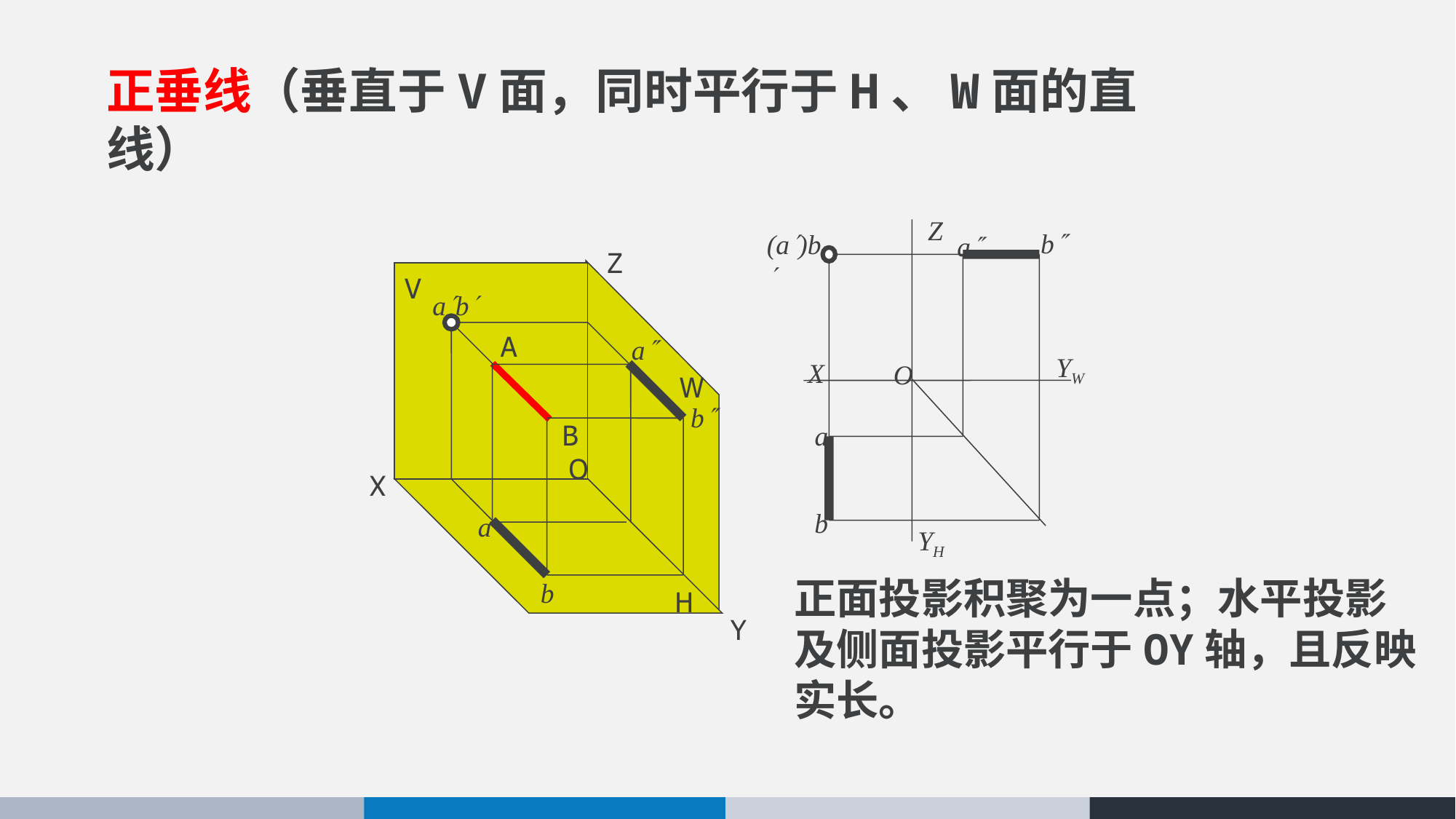

正垂线（垂直于V面，同时平行于H、W面的直线）
Z

b″
(a′)b′
a″

YW
X
O

a

b
YH

Z

V
W

O
X

H
Y
A

B
a′b′

a″

b″

a

b

正面投影积聚为一点；水平投影及侧面投影平行于OY轴，且反映实长。